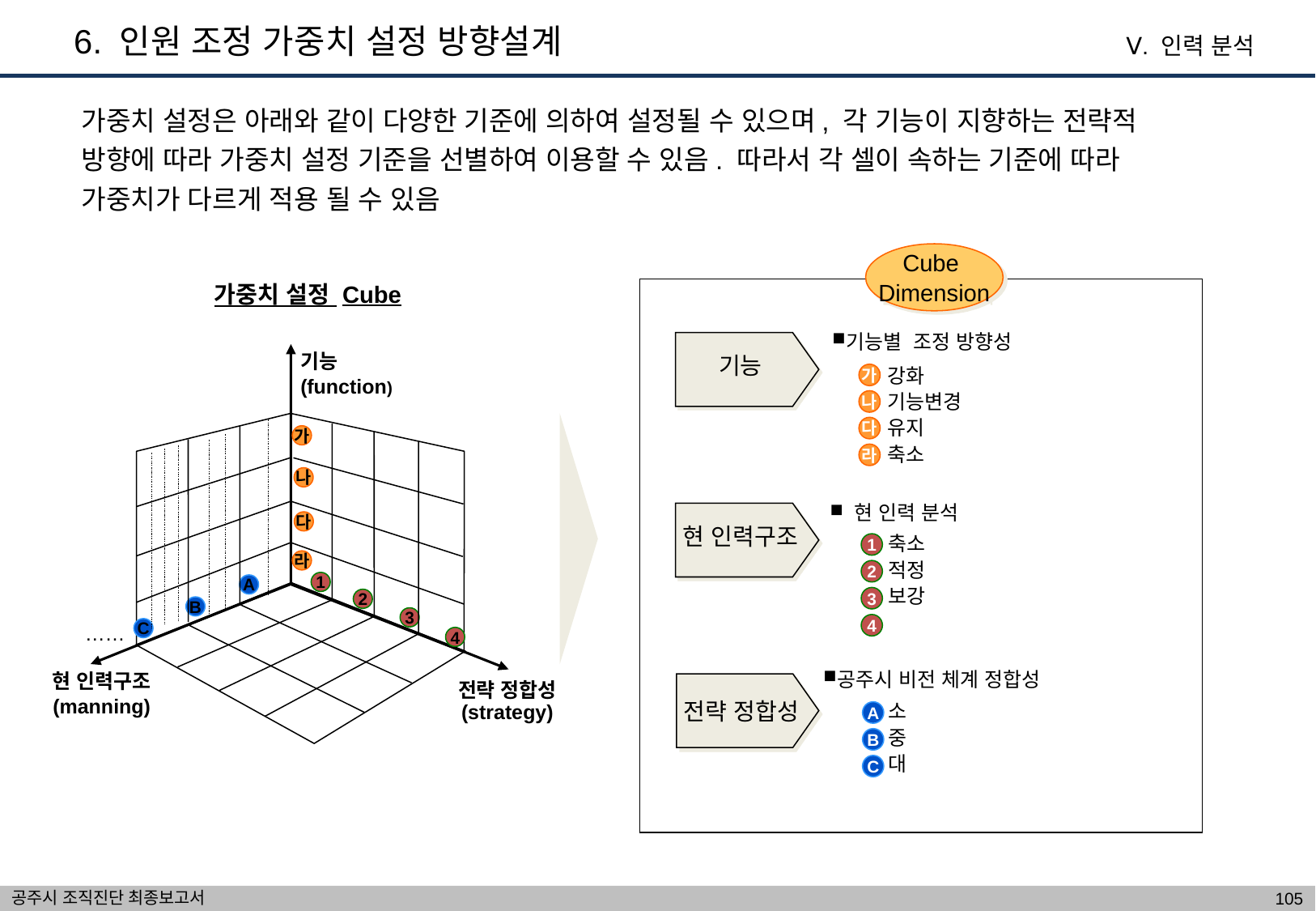

6. 인원 조정 가중치 설정 방향설계
Ⅴ. 인력 분석
가중치 설정은 아래와 같이 다양한 기준에 의하여 설정될 수 있으며, 각 기능이 지향하는 전략적
방향에 따라 가중치 설정 기준을 선별하여 이용할 수 있음. 따라서 각 셀이 속하는 기준에 따라
가중치가 다르게 적용 될 수 있음
Cube
Dimension
가중치 설정 Cube

기능별  조정 방향성
기능

기능
(function)
강화
기능변경
유지
축소
가
나

다

가

라

나
 현 인력 분석

현 인력구조
다

축소
적정
보강
1

라
2
1
A

3
2
B

3
……
4

C

4

공주시 비전 체계 정합성
현 인력구조
(manning)
전략 정합성
(strategy)
전략 정합성
소
중
대
A
B
C